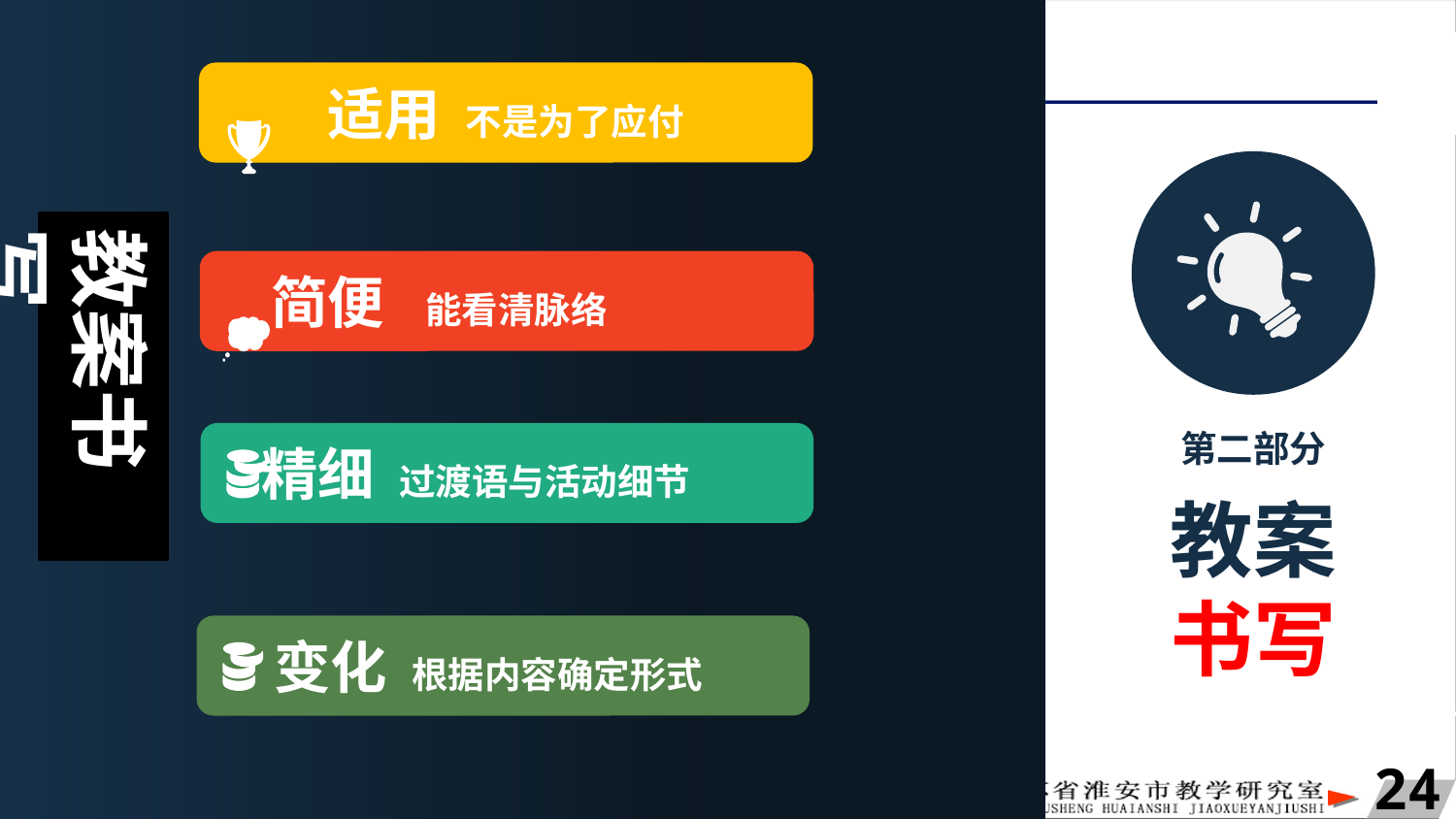

适用   不是为了应付

教案书写
   简便     能看清脉络

第二部分
    精细   过渡语与活动细节

教案
书写
      变化   根据内容确定形式